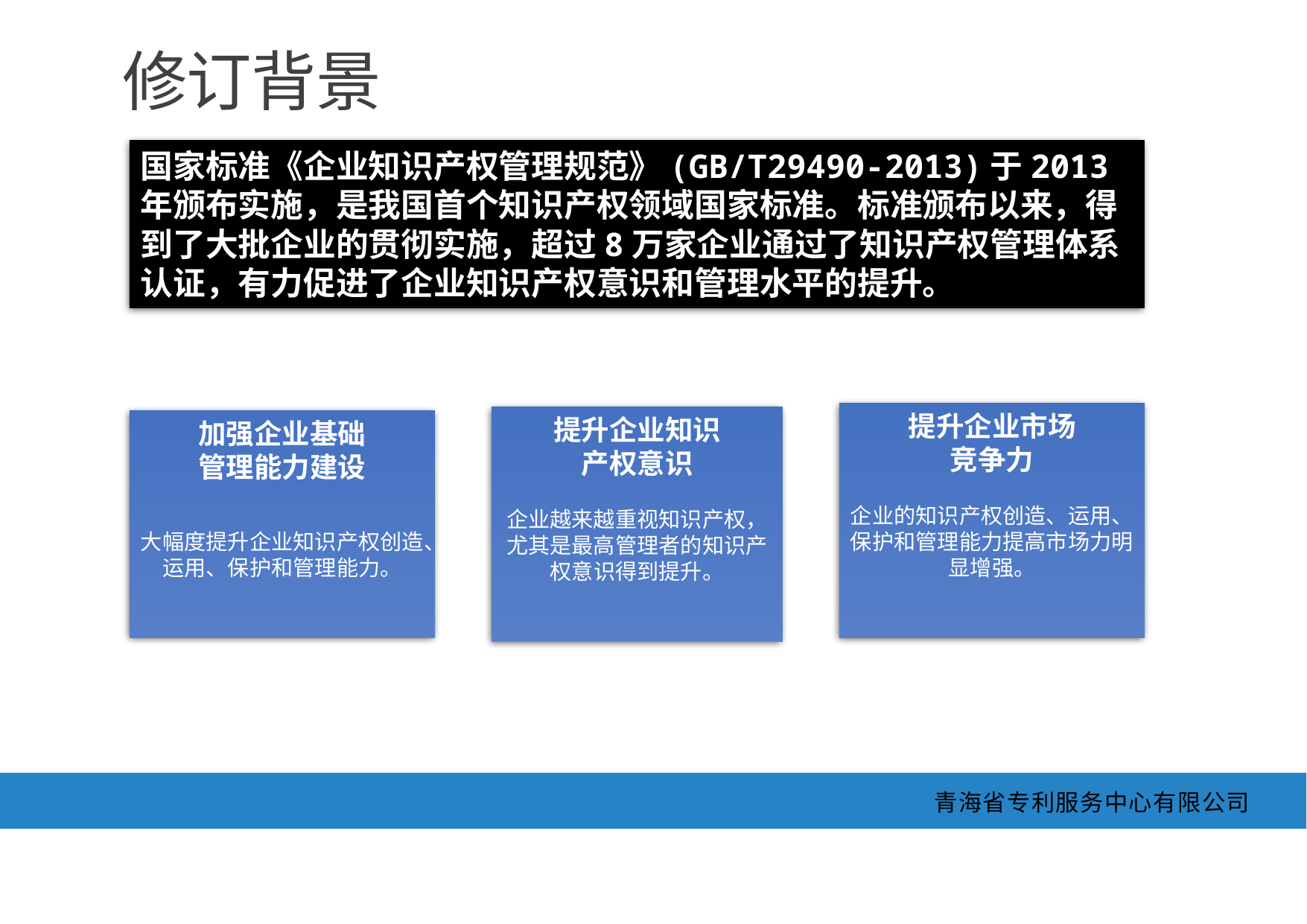

修订背景
国家标准《企业知识产权管理规范》(GB/T29490-2013)于2013年颁布实施，是我国首个知识产权领域国家标准。标准颁布以来，得到了大批企业的贯彻实施，超过8万家企业通过了知识产权管理体系认证，有力促进了企业知识产权意识和管理水平的提升。
提升企业市场
竞争力

企业的知识产权创造、运用、保护和管理能力提高市场力明显增强。

提升企业知识
产权意识

企业越来越重视知识产权，尤其是最高管理者的知识产权意识得到提升。

加强企业基础
管理能力建设

大幅度提升企业知识产权创造、运用、保护和管理能力。

青海省专利服务中心有限公司